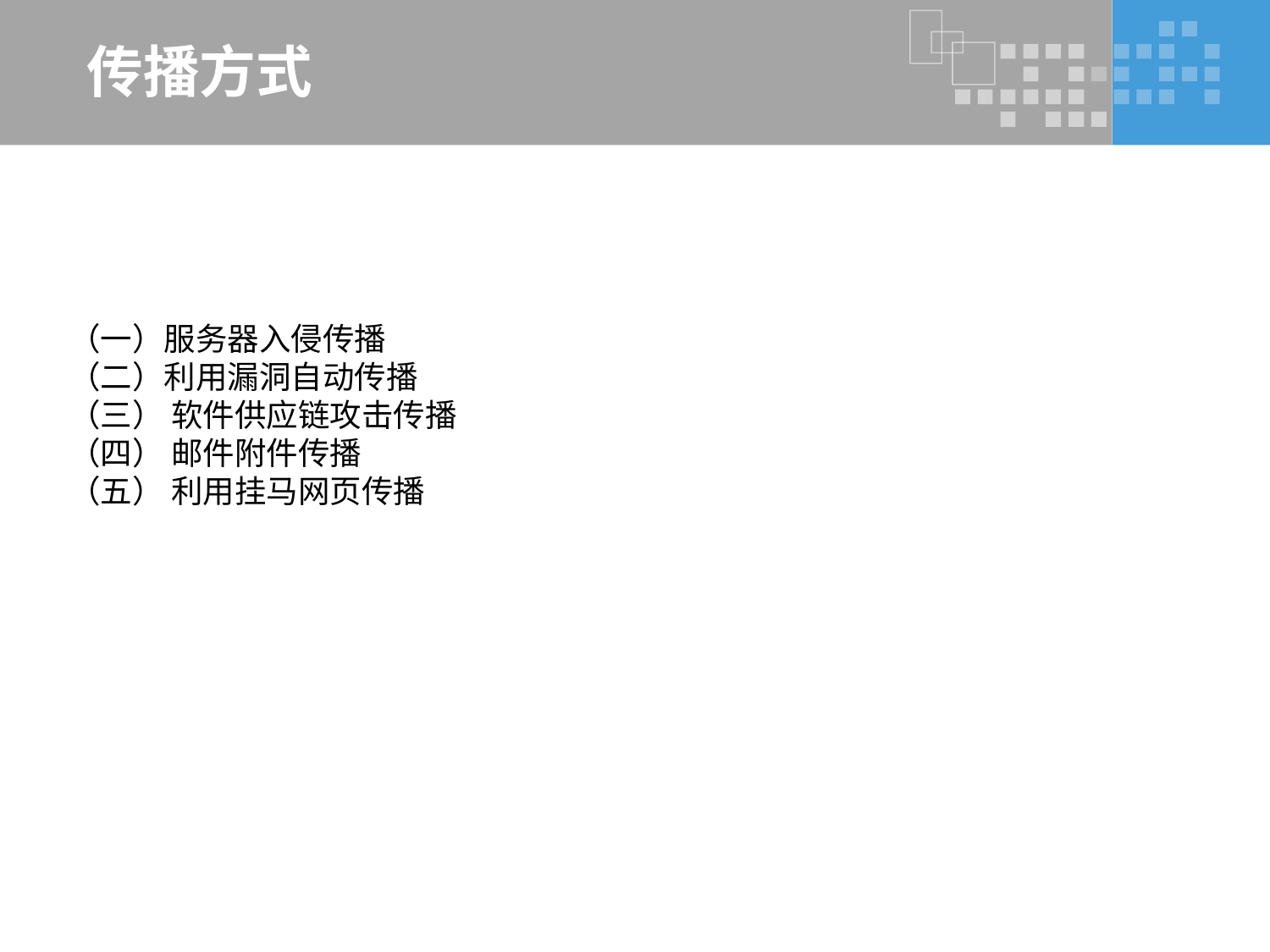

# 传播方式
（一）服务器入侵传播
（二）利用漏洞自动传播
（三） 软件供应链攻击传播
（四） 邮件附件传播
（五） 利用挂马网页传播